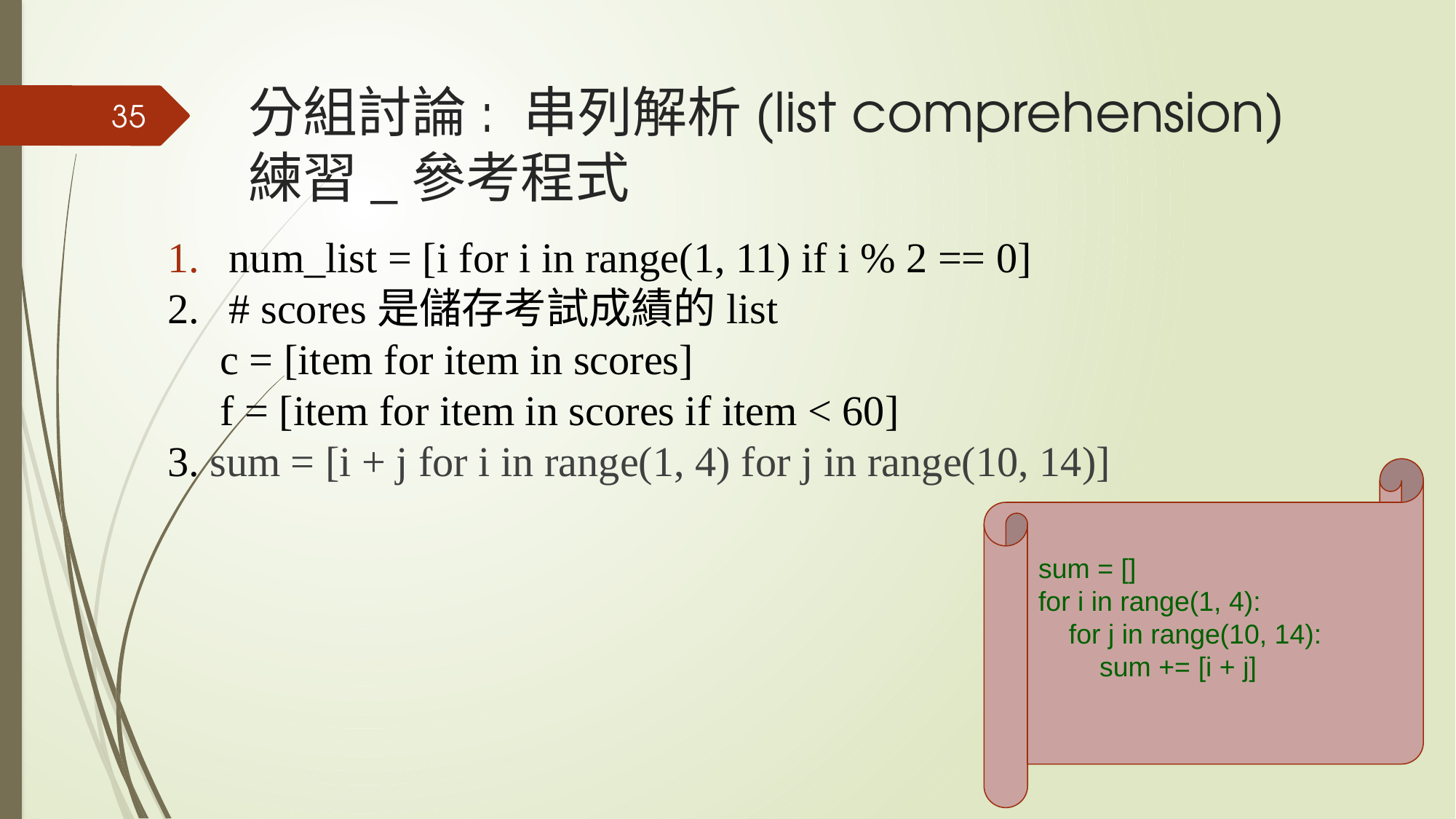

# 分組討論: 串列解析(list comprehension)練習_參考程式
35
num_list = [i for i in range(1, 11) if i % 2 == 0]
# scores是儲存考試成績的list
     c = [item for item in scores]
     f = [item for item in scores if item < 60]
3. sum = [i + j for i in range(1, 4) for j in range(10, 14)]

sum = []
for i in range(1, 4):
    for j in range(10, 14):
        sum += [i + j]